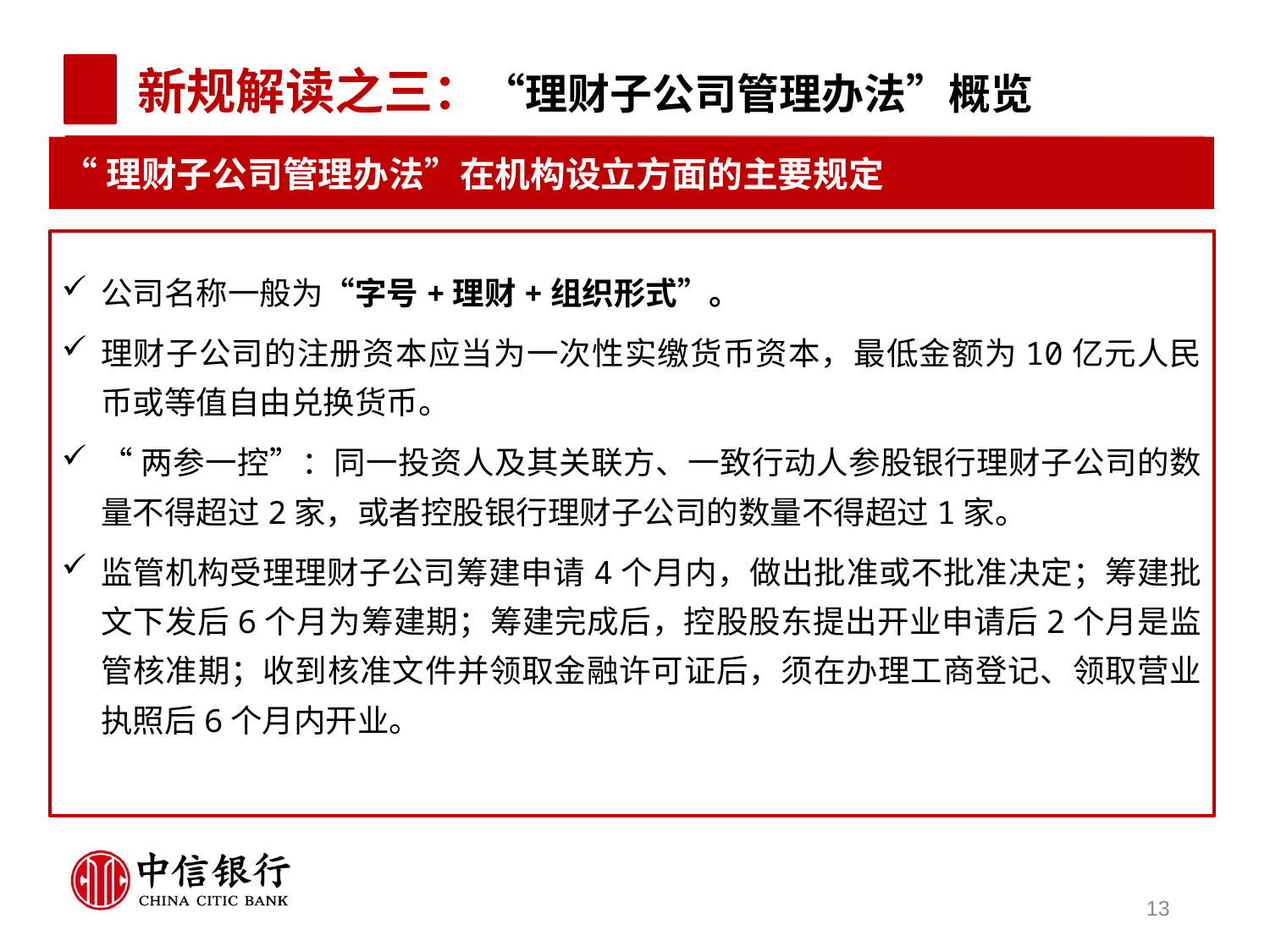

新规解读之三：“理财子公司管理办法”概览

“理财子公司管理办法”在机构设立方面的主要规定

公司名称一般为“字号+理财+组织形式”。
理财子公司的注册资本应当为一次性实缴货币资本，最低金额为10亿元人民币或等值自由兑换货币。
“两参一控”：同一投资人及其关联方、一致行动人参股银行理财子公司的数量不得超过2家，或者控股银行理财子公司的数量不得超过1家。
监管机构受理理财子公司筹建申请4个月内，做出批准或不批准决定；筹建批文下发后6个月为筹建期；筹建完成后，控股股东提出开业申请后2个月是监管核准期；收到核准文件并领取金融许可证后，须在办理工商登记、领取营业执照后6个月内开业。
13